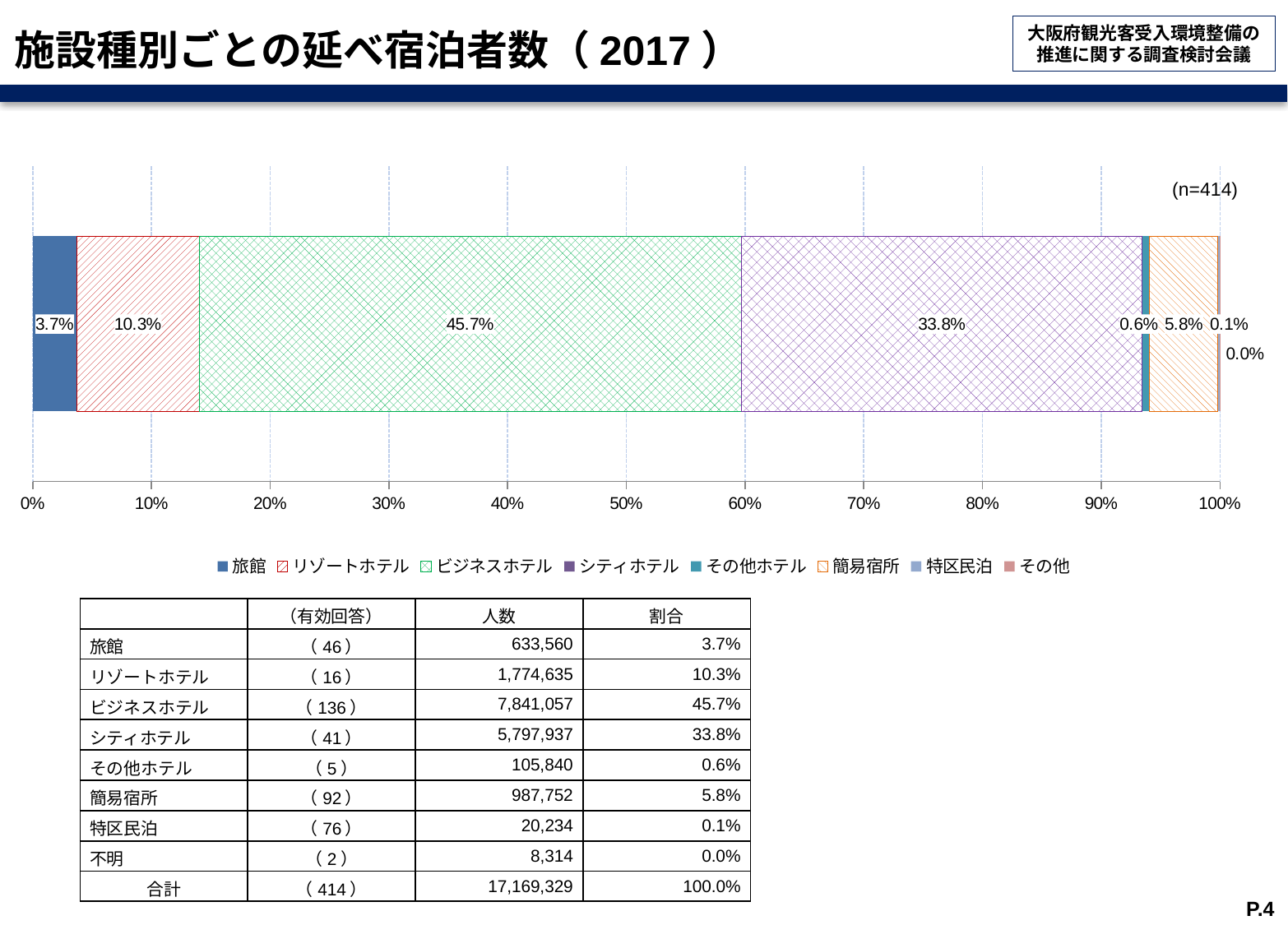

# 施設種別ごとの延べ宿泊者数（2017）

### Chart

| Category | 旅館 | リゾートホテル | ビジネスホテル | シティホテル | その他ホテル | 簡易宿所 | 特区民泊 | その他 |
|---|---|---|---|---|---|---|---|---|
(n=414)
|  | （有効回答） | 人数 | 割合 |
| --- | --- | --- | --- |
| 旅館 | （46） | 633,560 | 3.7% |
| リゾートホテル | （16） | 1,774,635 | 10.3% |
| ビジネスホテル | （136） | 7,841,057 | 45.7% |
| シティホテル | （41） | 5,797,937 | 33.8% |
| その他ホテル | （5） | 105,840 | 0.6% |
| 簡易宿所 | （92） | 987,752 | 5.8% |
| 特区民泊 | （76） | 20,234 | 0.1% |
| 不明 | （2） | 8,314 | 0.0% |
| 合計 | （414） | 17,169,329 | 100.0% |
P.4